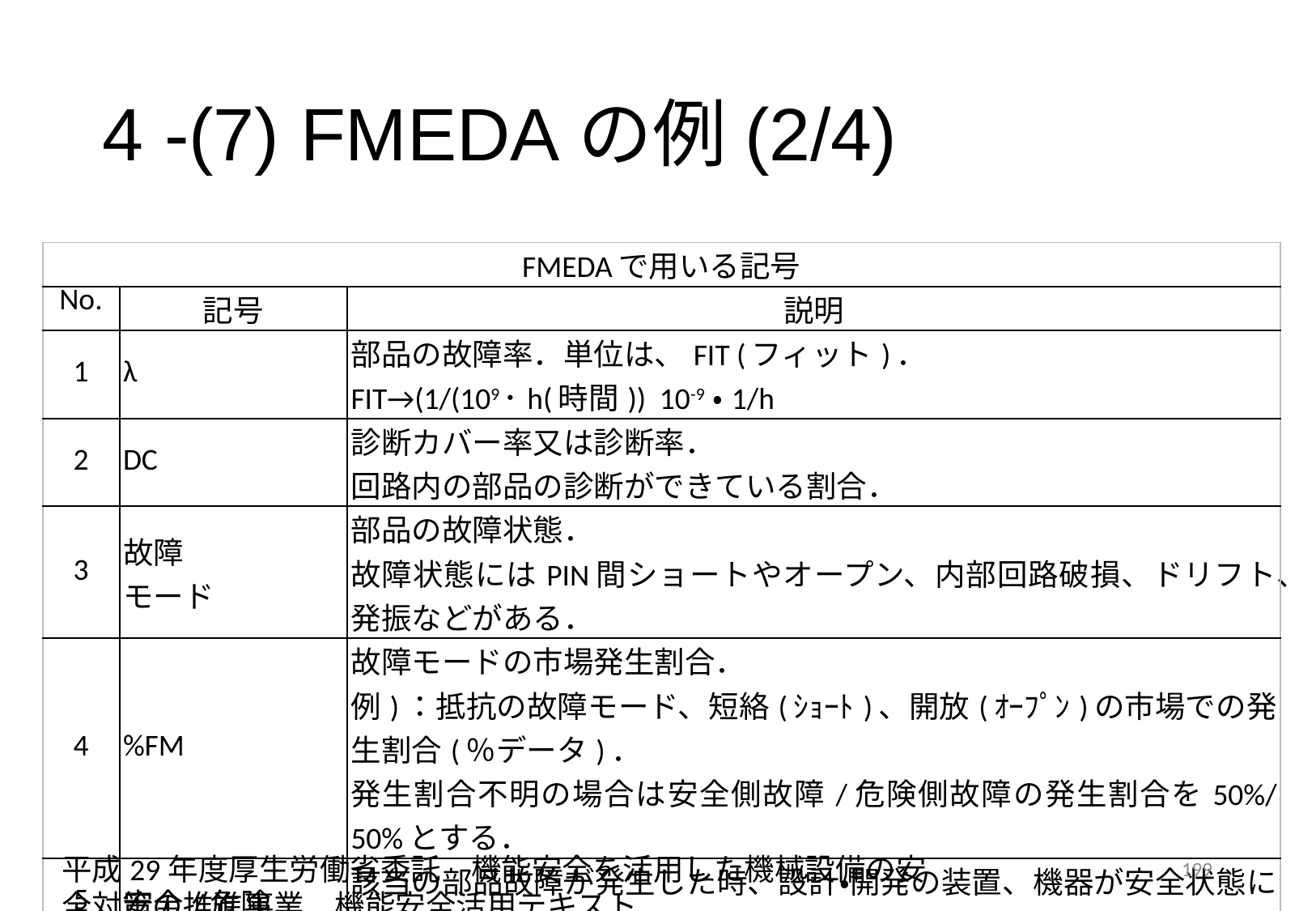

# 4 -(7) FMEDAの例(2/4)
| FMEDAで用いる記号 |  |  |
| --- | --- | --- |
| No. | 記号 | 説明 |
| 1 | λ | 部品の故障率．単位は、FIT (フィット)． FIT→(1/(109･h(時間)) 10-9 ・1/h |
| 2 | DC | 診断カバー率又は診断率． 回路内の部品の診断ができている割合． |
| 3 | 故障 モード | 部品の故障状態． 故障状態にはPIN間ショートやオープン、内部回路破損、ドリフト、発振などがある． |
| 4 | %FM | 故障モードの市場発生割合． 例)：抵抗の故障モード、短絡(ｼｮｰﾄ)、開放(ｵｰﾌﾟﾝ)の市場での発生割合(％データ)． 発生割合不明の場合は安全側故障/危険側故障の発生割合を50%/50%とする． |
| 5 | 安全/危険 | 該当の部品故障が発生した時、設計・開発の装置、機器が安全状態になるのか、危険状態になるのかの判定． |
平成29年度厚生労働省委託　機能安全を活用した機械設備の安全対策の推進事業　機能安全活用テキスト
199